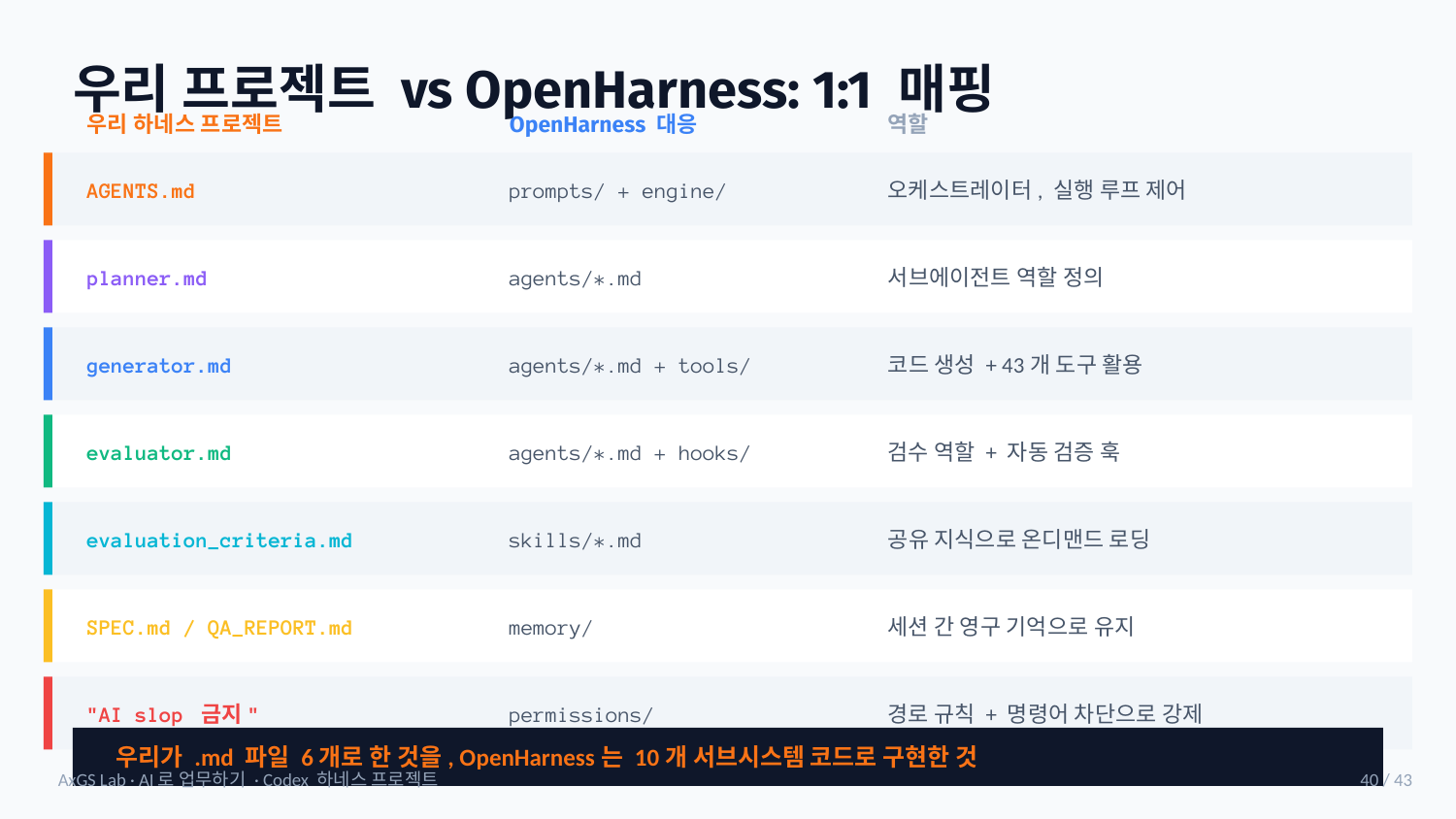

우리 프로젝트 vs OpenHarness: 1:1 매핑
우리 하네스 프로젝트
OpenHarness 대응
역할

AGENTS.md
prompts/ + engine/
오케스트레이터, 실행 루프 제어

planner.md
agents/*.md
서브에이전트 역할 정의

generator.md
agents/*.md + tools/
코드 생성 + 43개 도구 활용

evaluator.md
agents/*.md + hooks/
검수 역할 + 자동 검증 훅

evaluation_criteria.md
skills/*.md
공유 지식으로 온디맨드 로딩

SPEC.md / QA_REPORT.md
memory/
세션 간 영구 기억으로 유지

"AI slop 금지"
permissions/
경로 규칙 + 명령어 차단으로 강제

우리가 .md 파일 6개로 한 것을, OpenHarness는 10개 서브시스템 코드로 구현한 것
AxGS Lab · AI로 업무하기 · Codex 하네스 프로젝트
40 / 43